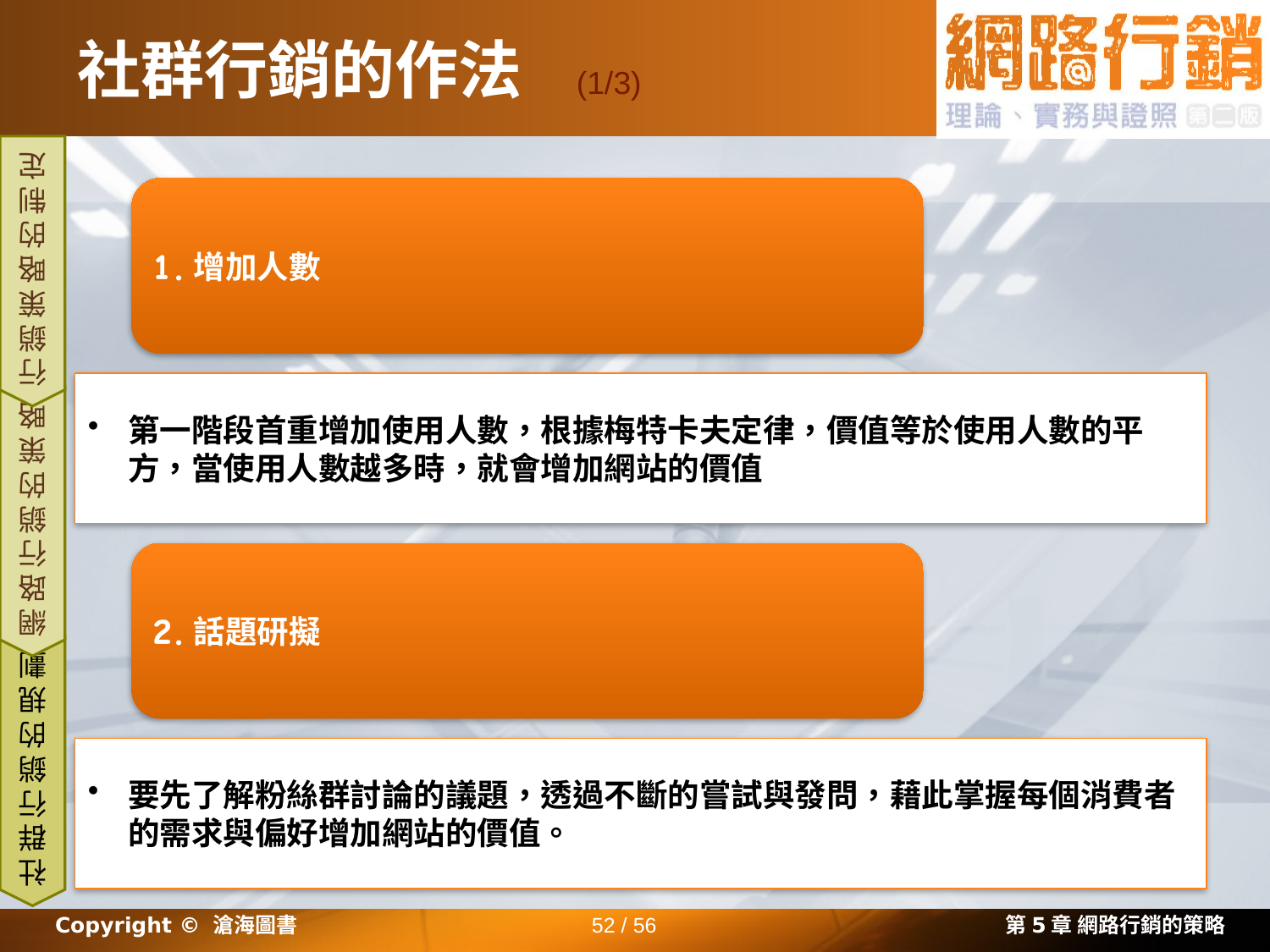

# 社群行銷的作法
(1/3)
1.增加人數
第一階段首重增加使用人數，根據梅特卡夫定律，價值等於使用人數的平方，當使用人數越多時，就會增加網站的價值
2.話題研擬
要先了解粉絲群討論的議題，透過不斷的嘗試與發問，藉此掌握每個消費者的需求與偏好增加網站的價值。
行銷策略的制定
網路行銷的策略
社群行銷的規劃
Copyright © 滄海圖書
52 / 56
第5章 網路行銷的策略